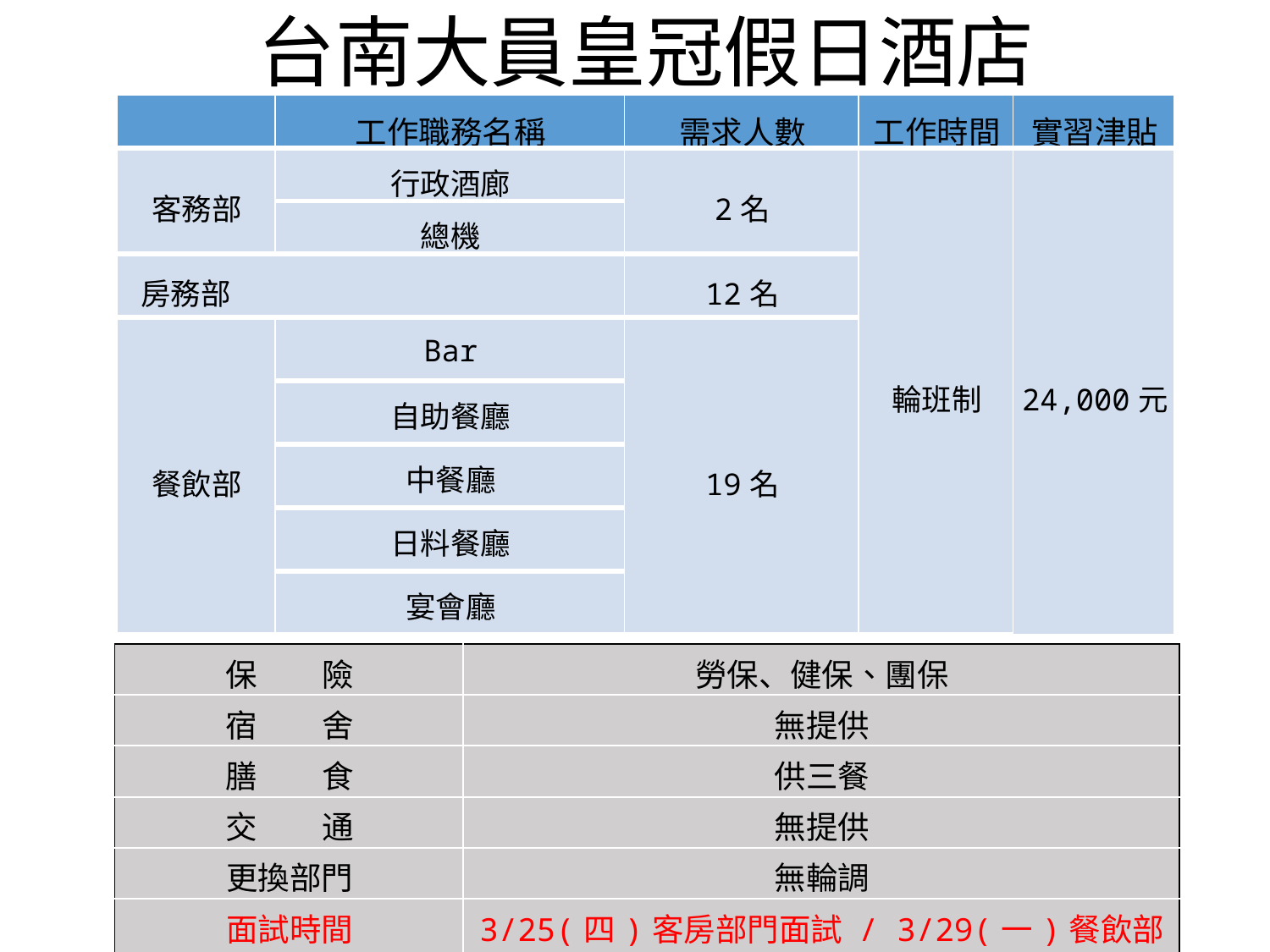

# 台南大員皇冠假日酒店
|  | 工作職務名稱 | 需求人數 | 工作時間 | 實習津貼 |
| --- | --- | --- | --- | --- |
| 客務部 | 行政酒廊 | 2名 | 輪班制 | 24,000元 |
|  | 總機 |  |  |  |
| 房務部 |  | 12名 |  |  |
| 餐飲部 | Bar | 19名 |  |  |
|  | 自助餐廳 |  |  |  |
|  | 中餐廳 |  |  |  |
|  | 日料餐廳 |  |  |  |
|  | 宴會廳 |  |  |  |
| 保 險 | 勞保、健保、團保 |
| --- | --- |
| 宿 舍 | 無提供 |
| 膳 食 | 供三餐 |
| 交 通 | 無提供 |
| 更換部門 | 無輪調 |
| 面試時間 | 3/25(四)客房部門面試 / 3/29(一)餐飲部面試 |